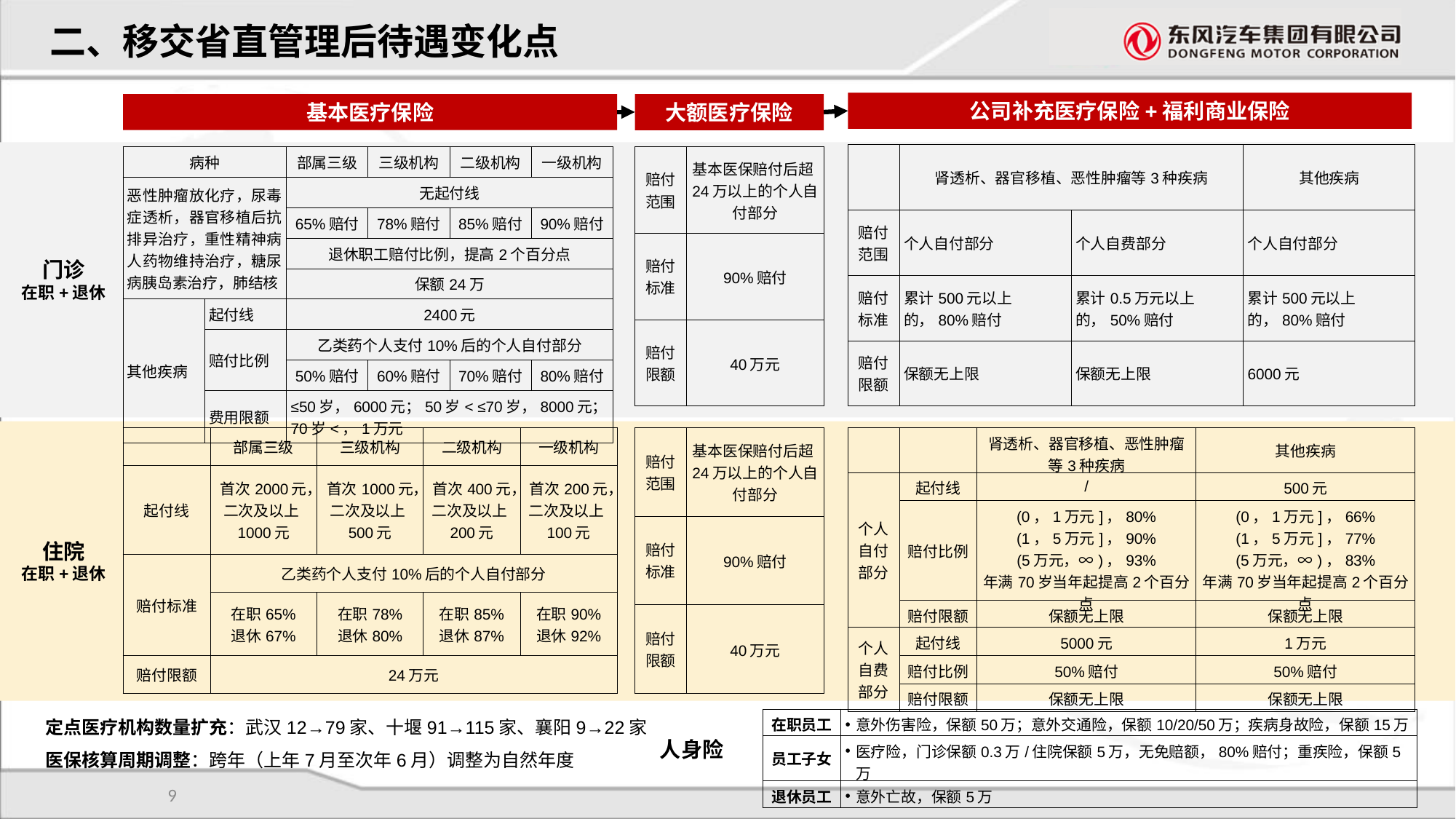

二、移交省直管理后待遇变化点
基本医疗保险
公司补充医疗保险+福利商业保险
大额医疗保险

|  | 肾透析、器官移植、恶性肿瘤等3种疾病 |  | 其他疾病 |
| --- | --- | --- | --- |
| 赔付范围 | 个人自付部分 | 个人自费部分 | 个人自付部分 |
| 赔付标准 | 累计500元以上的，80%赔付 | 累计0.5万元以上的，50%赔付 | 累计500元以上的，80%赔付 |
| 赔付限额 | 保额无上限 | 保额无上限 | 6000元 |
| 病种 |  | 部属三级 | 三级机构 | 二级机构 | 一级机构 |
| --- | --- | --- | --- | --- | --- |
| 恶性肿瘤放化疗，尿毒症透析，器官移植后抗排异治疗，重性精神病人药物维持治疗，糖尿病胰岛素治疗，肺结核 |  | 无起付线 |  |  |  |
|  |  | 65%赔付 | 78%赔付 | 85%赔付 | 90%赔付 |
|  |  | 退休职工赔付比例，提高2个百分点 |  |  |  |
|  |  | 保额24万 |  |  |  |
| 其他疾病 | 起付线 | 2400元 |  |  |  |
|  | 赔付比例 | 乙类药个人支付10%后的个人自付部分 |  |  |  |
|  |  | 50%赔付 | 60%赔付 | 70%赔付 | 80%赔付 |
|  | 费用限额 | ≤50岁，6000元；50岁< ≤70岁，8000元；70岁<，1万元 |  |  |  |
| 赔付 范围 | 基本医保赔付后超24万以上的个人自付部分 |
| --- | --- |
| 赔付 标准 | 90%赔付 |
| 赔付 限额 | 40万元 |
门诊
在职+退休

| 赔付 范围 | 基本医保赔付后超24万以上的个人自付部分 |
| --- | --- |
| 赔付 标准 | 90%赔付 |
| 赔付 限额 | 40万元 |
|  |  | 肾透析、器官移植、恶性肿瘤等3种疾病 | 其他疾病 |
| --- | --- | --- | --- |
| 个人自付部分 | 起付线 | / | 500元 |
|  | 赔付比例 | (0，1万元]，80% (1，5万元]，90% (5万元，∞)，93% 年满70岁当年起提高2个百分点 | (0，1万元]，66% (1，5万元]，77% (5万元，∞)，83% 年满70岁当年起提高2个百分点 |
|  | 赔付限额 | 保额无上限 | 保额无上限 |
| 个人自费部分 | 起付线 | 5000元 | 1万元 |
|  | 赔付比例 | 50%赔付 | 50%赔付 |
|  | 赔付限额 | 保额无上限 | 保额无上限 |
|  | 部属三级 | 三级机构 | 二级机构 | 一级机构 |
| --- | --- | --- | --- | --- |
| 起付线 | 首次2000元，二次及以上1000元 | 首次1000元，二次及以上500元 | 首次400元，二次及以上200元 | 首次200元，二次及以上100元 |
| 赔付标准 | 乙类药个人支付10%后的个人自付部分 |  |  |  |
|  | 在职65% 退休67% | 在职78% 退休80% | 在职85% 退休87% | 在职90% 退休92% |
| 赔付限额 | 24万元 |  |  |  |
住院
在职+退休
定点医疗机构数量扩充：武汉12→79家、十堰91→115家、襄阳9→22家
医保核算周期调整：跨年（上年7月至次年6月）调整为自然年度
| 在职员工 | 意外伤害险，保额50万；意外交通险，保额10/20/50万；疾病身故险，保额15万 |
| --- | --- |
| 员工子女 | 医疗险，门诊保额0.3万/住院保额5万，无免赔额，80%赔付；重疾险，保额5万 |
| 退休员工 | 意外亡故，保额5万 |
人身险